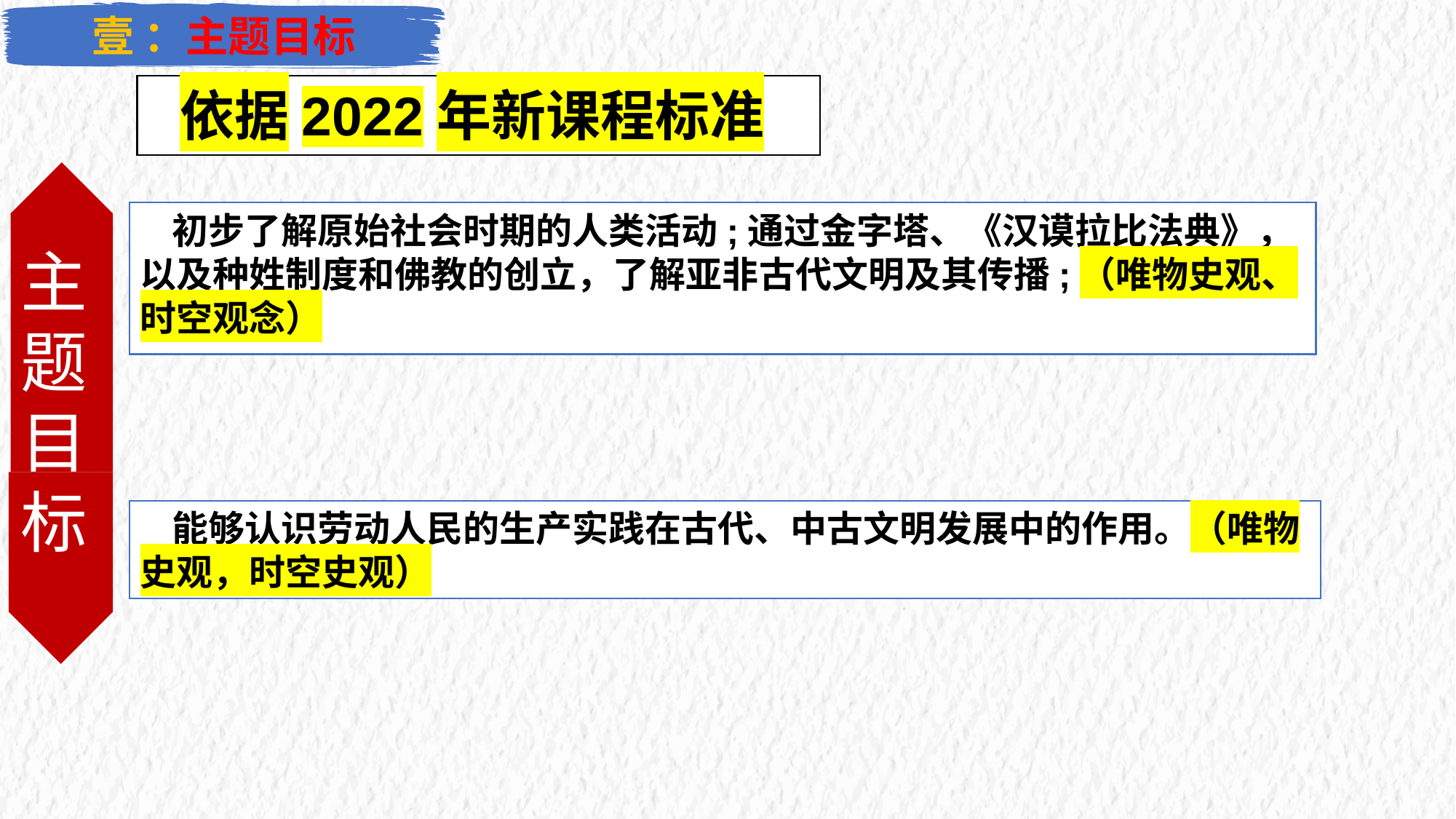

壹 ：主题目标
依据2022年新课程标准

主题目标

初步了解原始社会时期的人类活动;通过金字塔、《汉谟拉比法典》，以及种姓制度和佛教的创立，了解亚非古代文明及其传播;（唯物史观、时空观念）
能够认识劳动人民的生产实践在古代、中古文明发展中的作用。（唯物史观，时空史观）